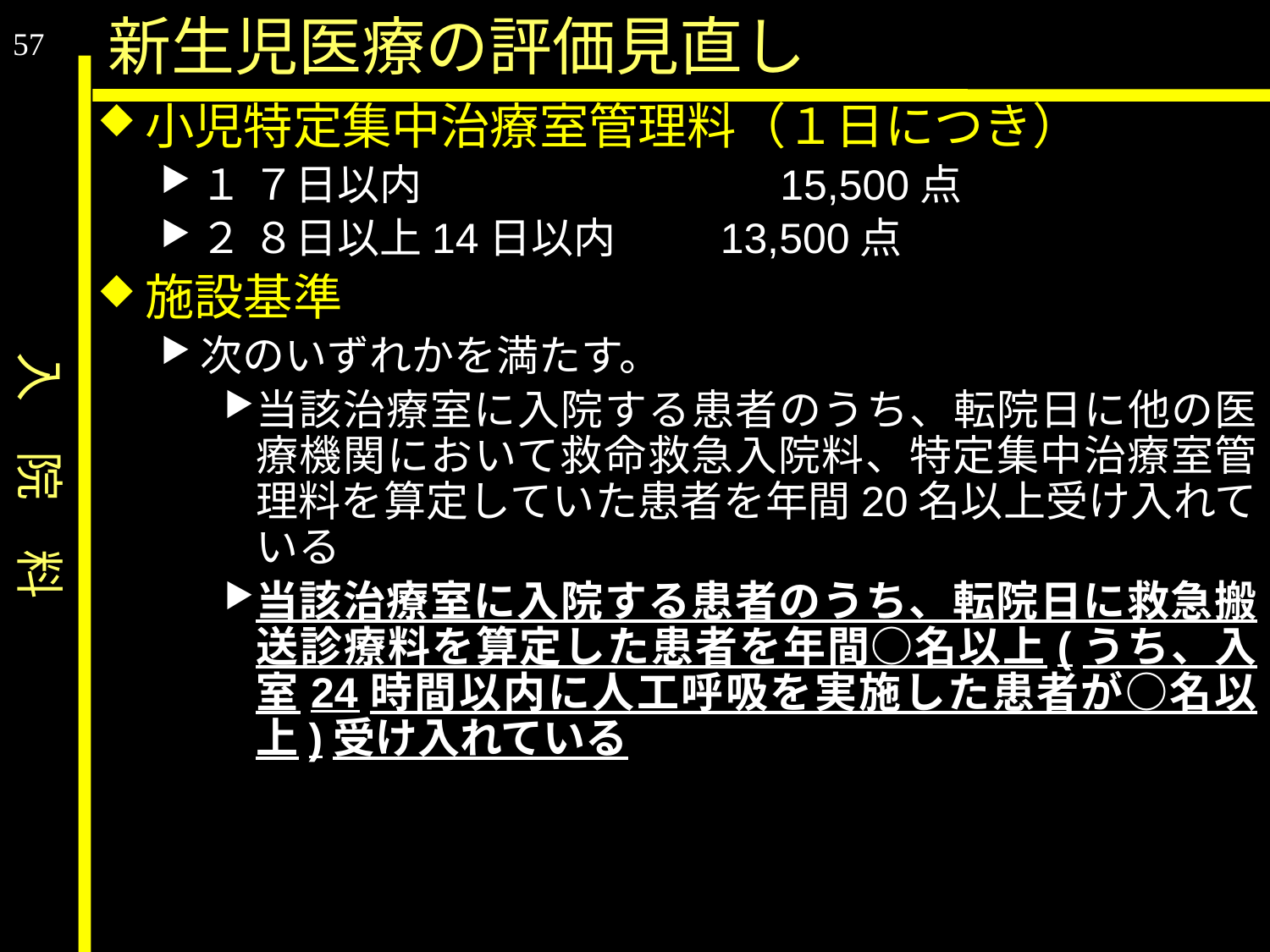

入　院　料
新生児医療の評価見直し
57

小児特定集中治療室管理料（１日につき）
１ ７日以内 　　　　　　　　15,500点
２ ８日以上14日以内 　　13,500点
施設基準
次のいずれかを満たす。
当該治療室に入院する患者のうち、転院日に他の医療機関において救命救急入院料、特定集中治療室管理料を算定していた患者を年間20名以上受け入れている
当該治療室に入院する患者のうち、転院日に救急搬送診療料を算定した患者を年間○名以上(うち、入室24時間以内に人工呼吸を実施した患者が○名以上)受け入れている